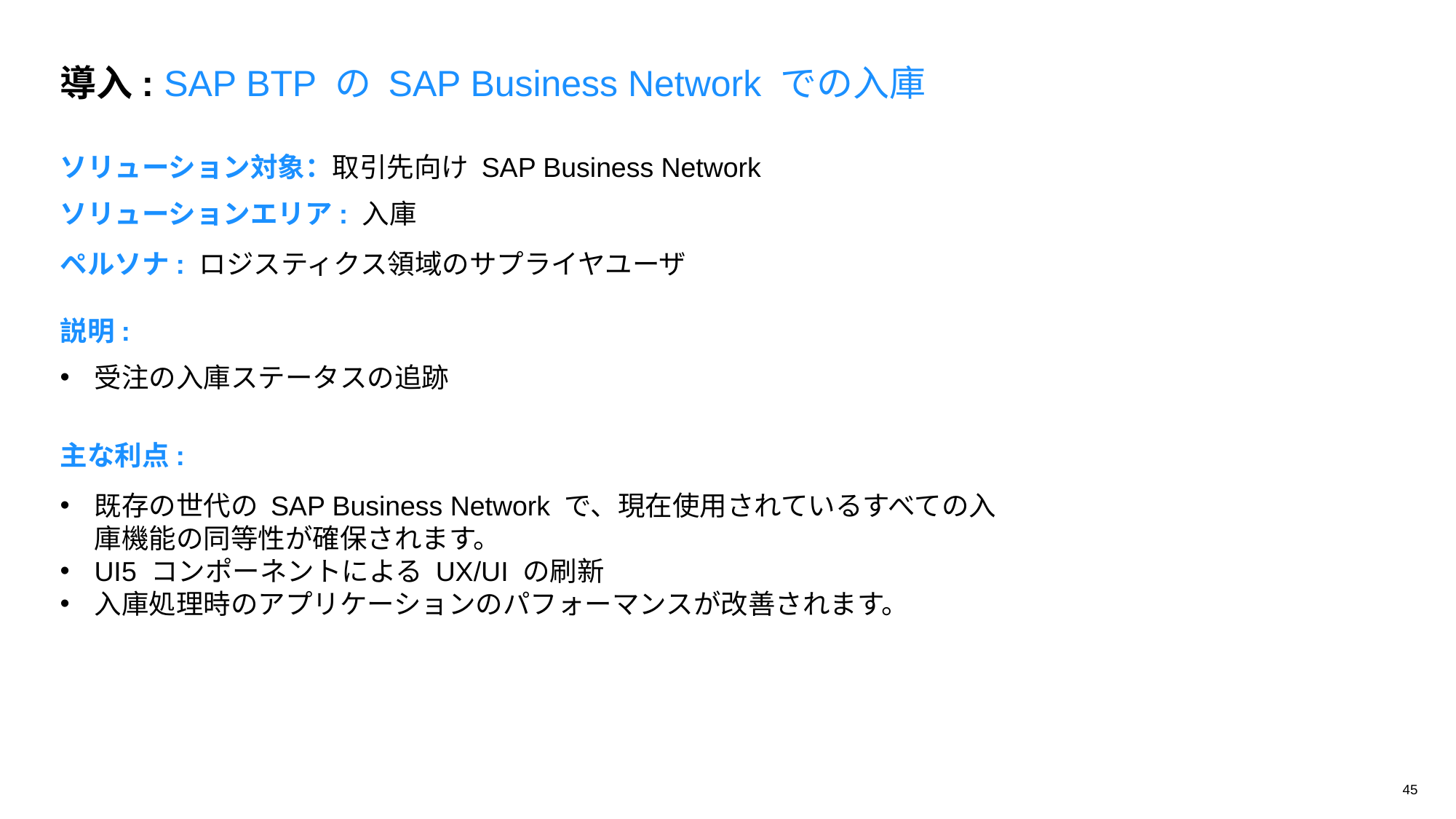

導入: SAP BTP の SAP Business Network での入庫
ソリューション対象：取引先向け SAP Business Network
# ソリューションエリア: 入庫
ペルソナ: ロジスティクス領域のサプライヤユーザ
説明:
受注の入庫ステータスの追跡
主な利点:
既存の世代の SAP Business Network で、現在使用されているすべての入庫機能の同等性が確保されます。
UI5 コンポーネントによる UX/UI の刷新
入庫処理時のアプリケーションのパフォーマンスが改善されます。